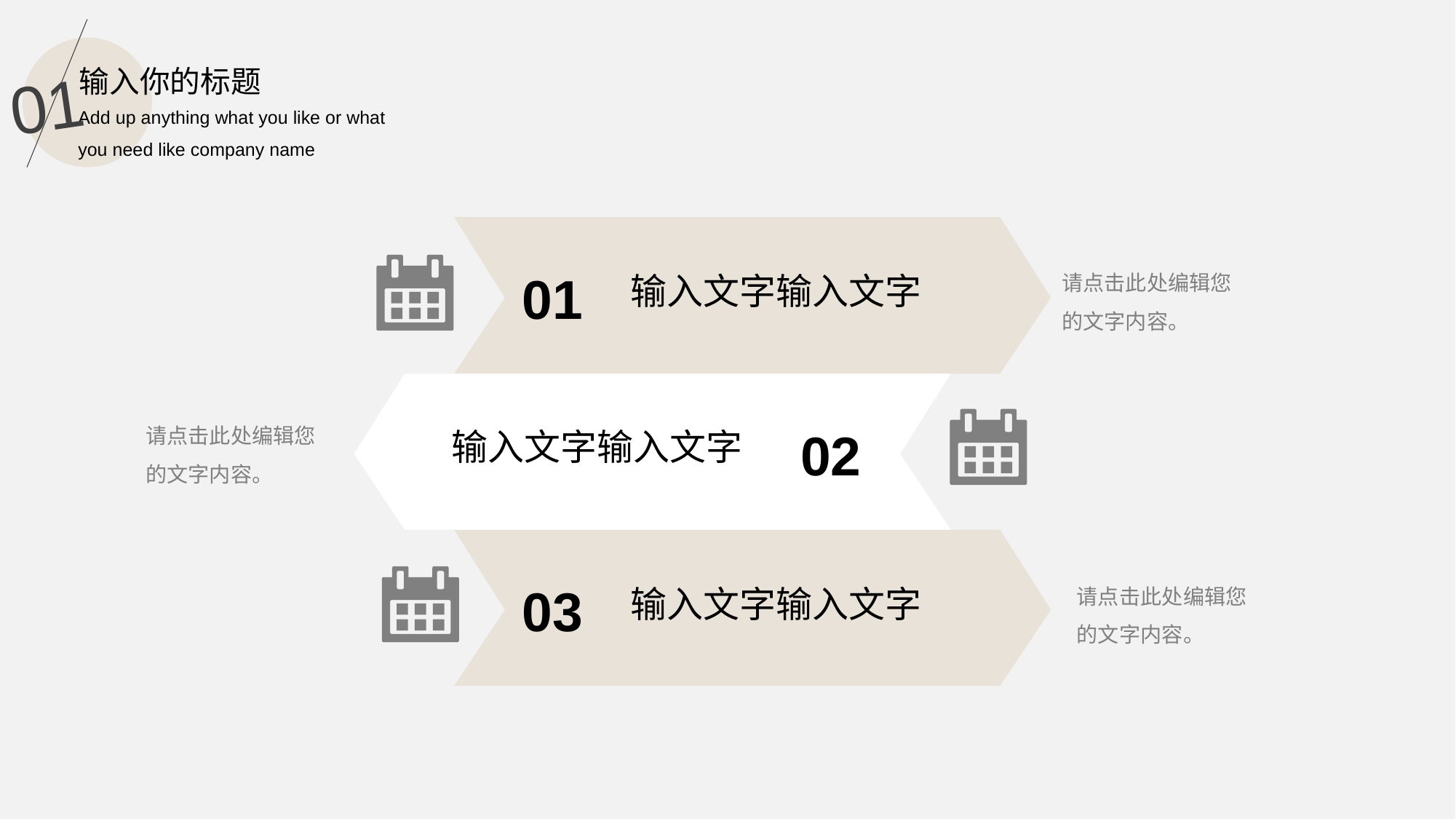

输入你的标题
01
Add up anything what you like or what you need like company name

请点击此处编辑您的文字内容。

01
输入文字输入文字

请点击此处编辑您的文字内容。

02
输入文字输入文字

请点击此处编辑您的文字内容。

03
输入文字输入文字